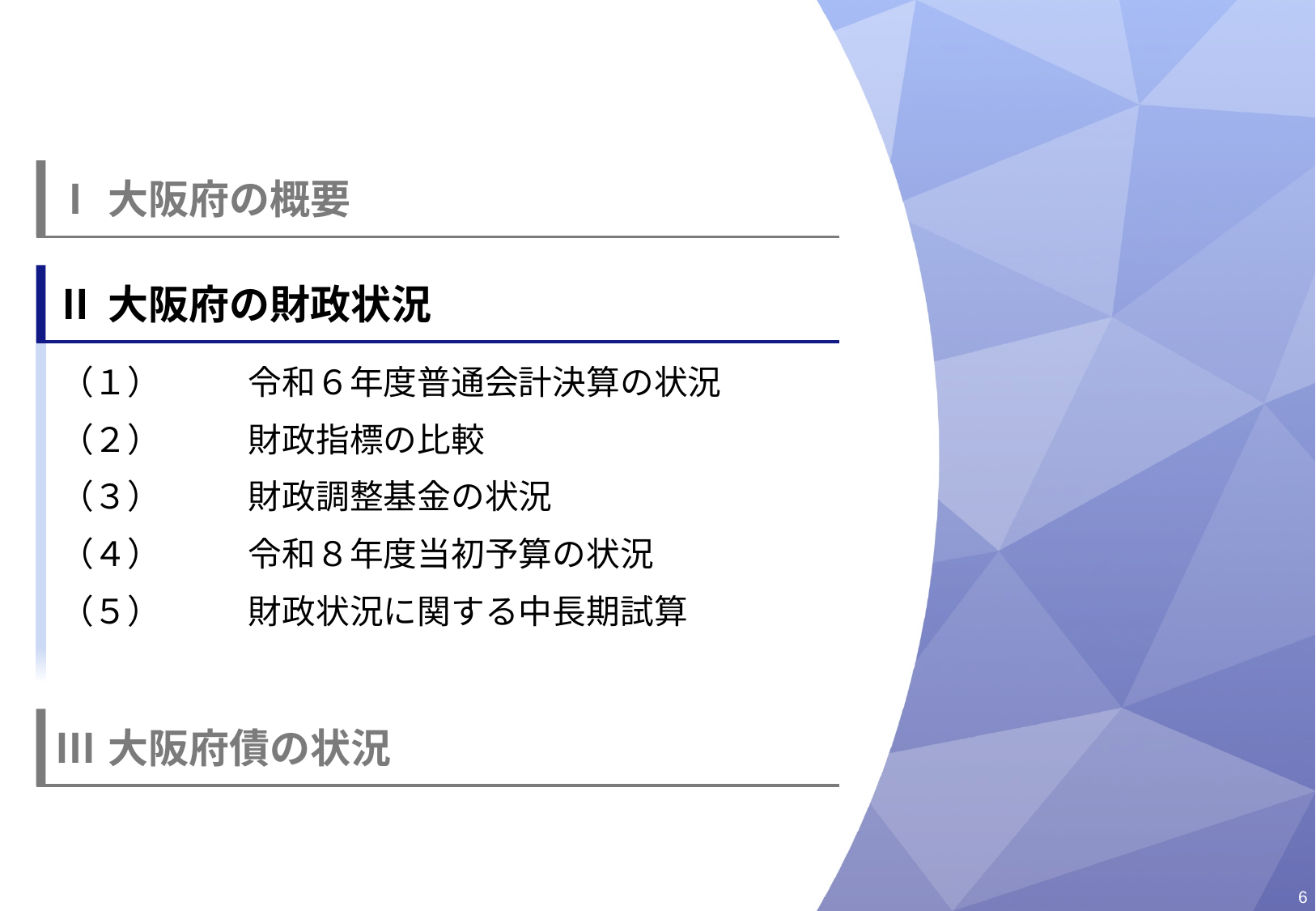

Ⅰ	大阪府の概要

Ⅱ	大阪府の財政状況
（１）	令和６年度普通会計決算の状況
（２）	財政指標の比較
（３）	財政調整基金の状況
（４）	令和８年度当初予算の状況
（５）	財政状況に関する中長期試算

Ⅲ	大阪府債の状況
6